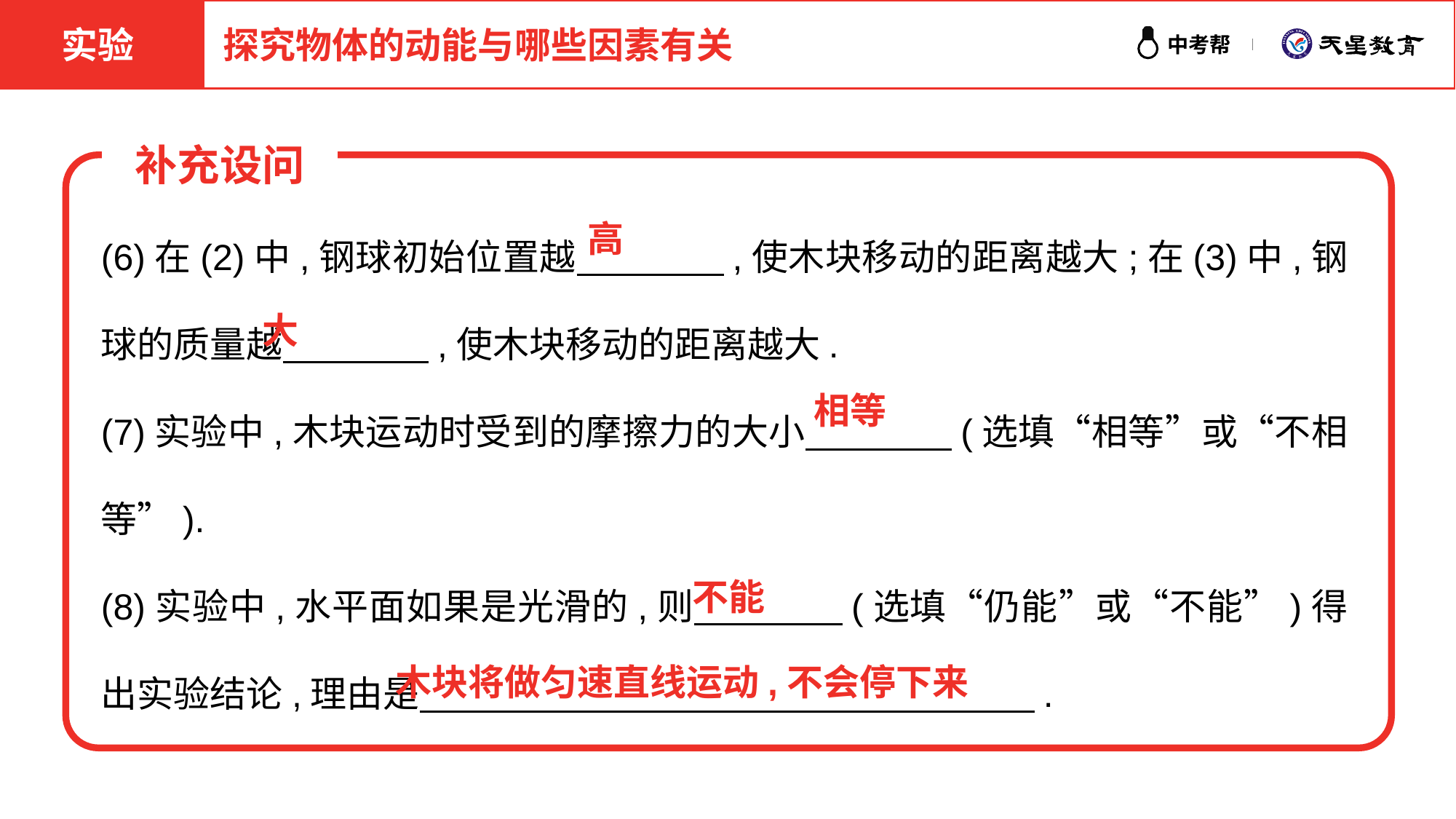

实验
探究物体的动能与哪些因素有关
补充设问

(6)在(2)中,钢球初始位置越　　　　,使木块移动的距离越大;在(3)中,钢球的质量越　　　　,使木块移动的距离越大.
(7)实验中,木块运动时受到的摩擦力的大小　　　　(选填“相等”或“不相等”).
(8)实验中,水平面如果是光滑的,则　　　　(选填“仍能”或“不能”)得出实验结论,理由是　    　　　　　　　　　　　　　　　.
高
大
相等
不能
木块将做匀速直线运动,不会停下来